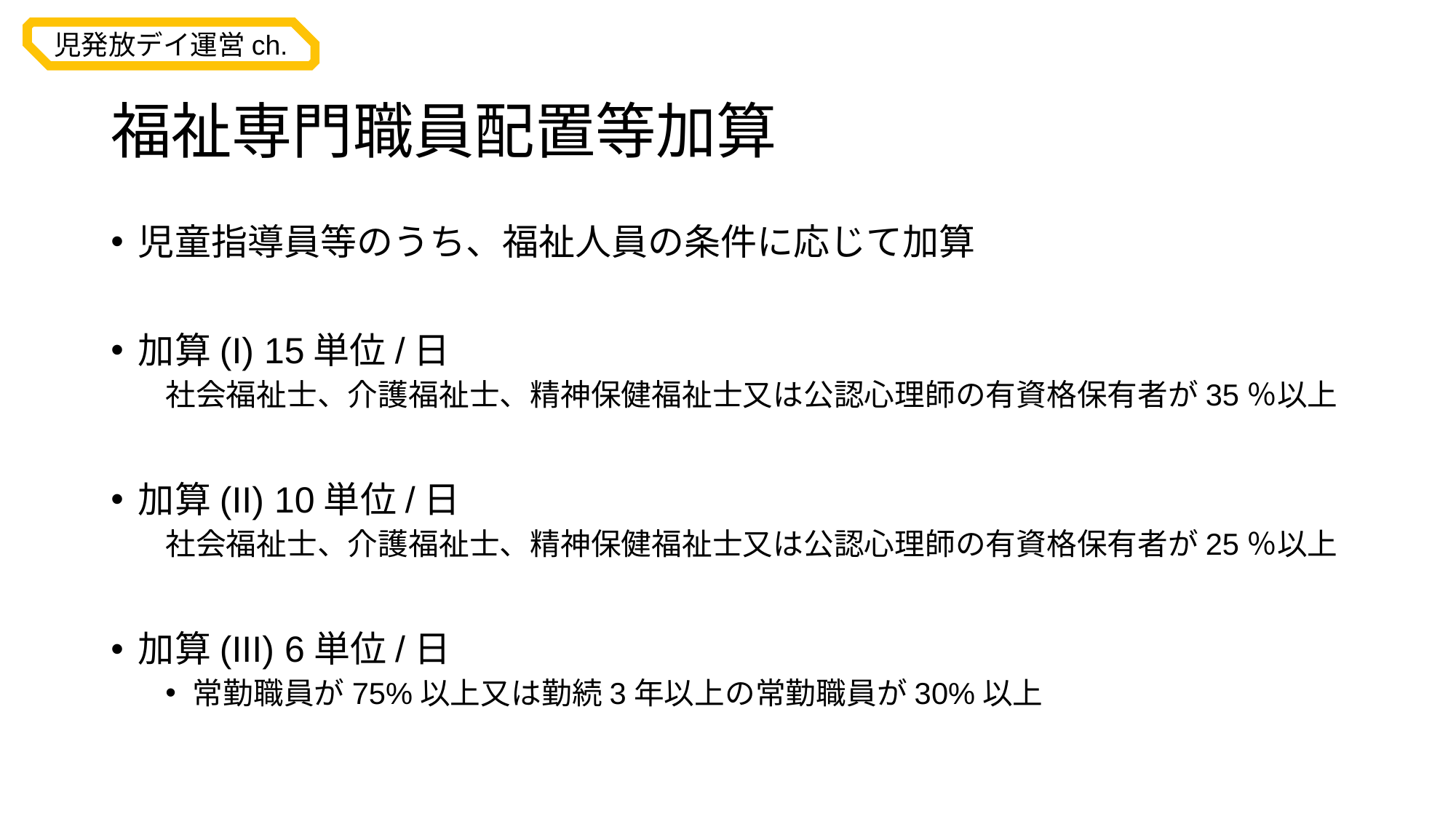

# 福祉専門職員配置等加算
児童指導員等のうち、福祉人員の条件に応じて加算

加算(I) 15単位/日
社会福祉士、介護福祉士、精神保健福祉士又は公認心理師の有資格保有者が35％以上

加算(II) 10単位/日
社会福祉士、介護福祉士、精神保健福祉士又は公認心理師の有資格保有者が25％以上

加算(III) 6単位/日
常勤職員が75%以上又は勤続3年以上の常勤職員が30%以上